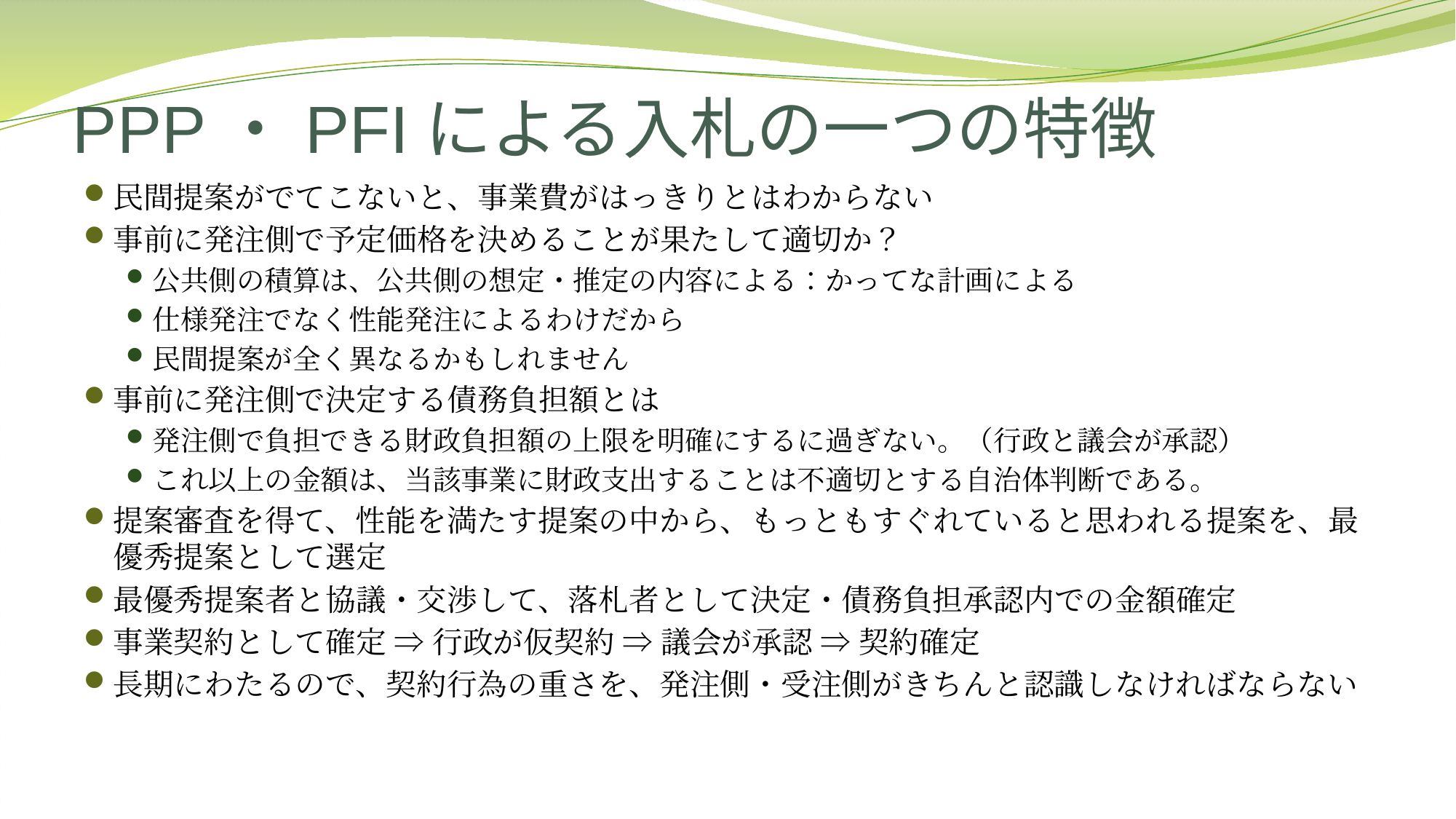

# PPP・PFIによる入札の一つの特徴
民間提案がでてこないと、事業費がはっきりとはわからない
事前に発注側で予定価格を決めることが果たして適切か？
公共側の積算は、公共側の想定・推定の内容による：かってな計画による
仕様発注でなく性能発注によるわけだから
民間提案が全く異なるかもしれません
事前に発注側で決定する債務負担額とは
発注側で負担できる財政負担額の上限を明確にするに過ぎない。（行政と議会が承認）
これ以上の金額は、当該事業に財政支出することは不適切とする自治体判断である。
提案審査を得て、性能を満たす提案の中から、もっともすぐれていると思われる提案を、最優秀提案として選定
最優秀提案者と協議・交渉して、落札者として決定・債務負担承認内での金額確定
事業契約として確定 ⇒ 行政が仮契約 ⇒ 議会が承認 ⇒ 契約確定
長期にわたるので、契約行為の重さを、発注側・受注側がきちんと認識しなければならない